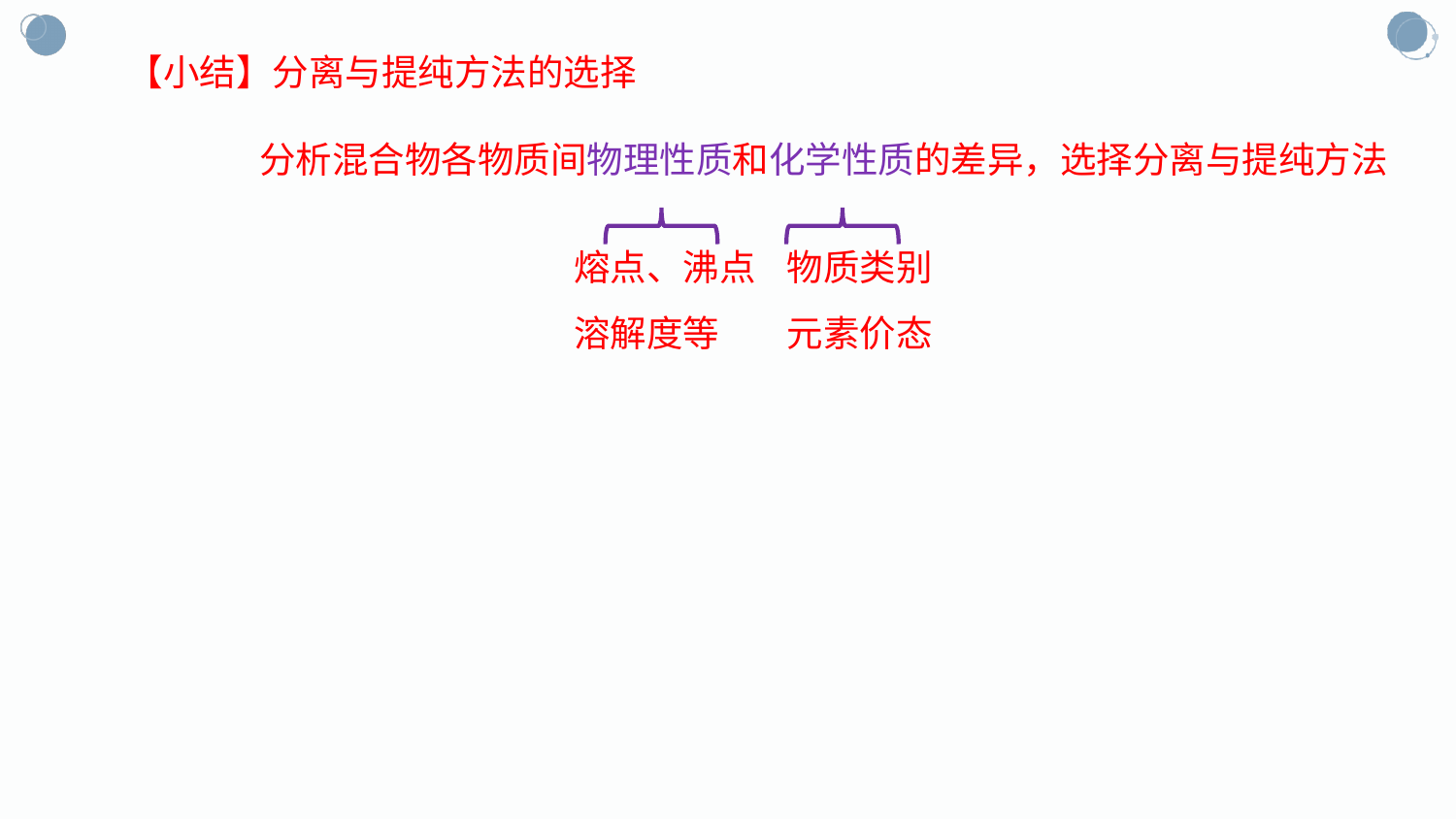

【小结】分离与提纯方法的选择

               分析混合物各物质间物理性质和化学性质的差异，选择分离与提纯方法

熔点、沸点
溶解度等
物质类别
元素价态